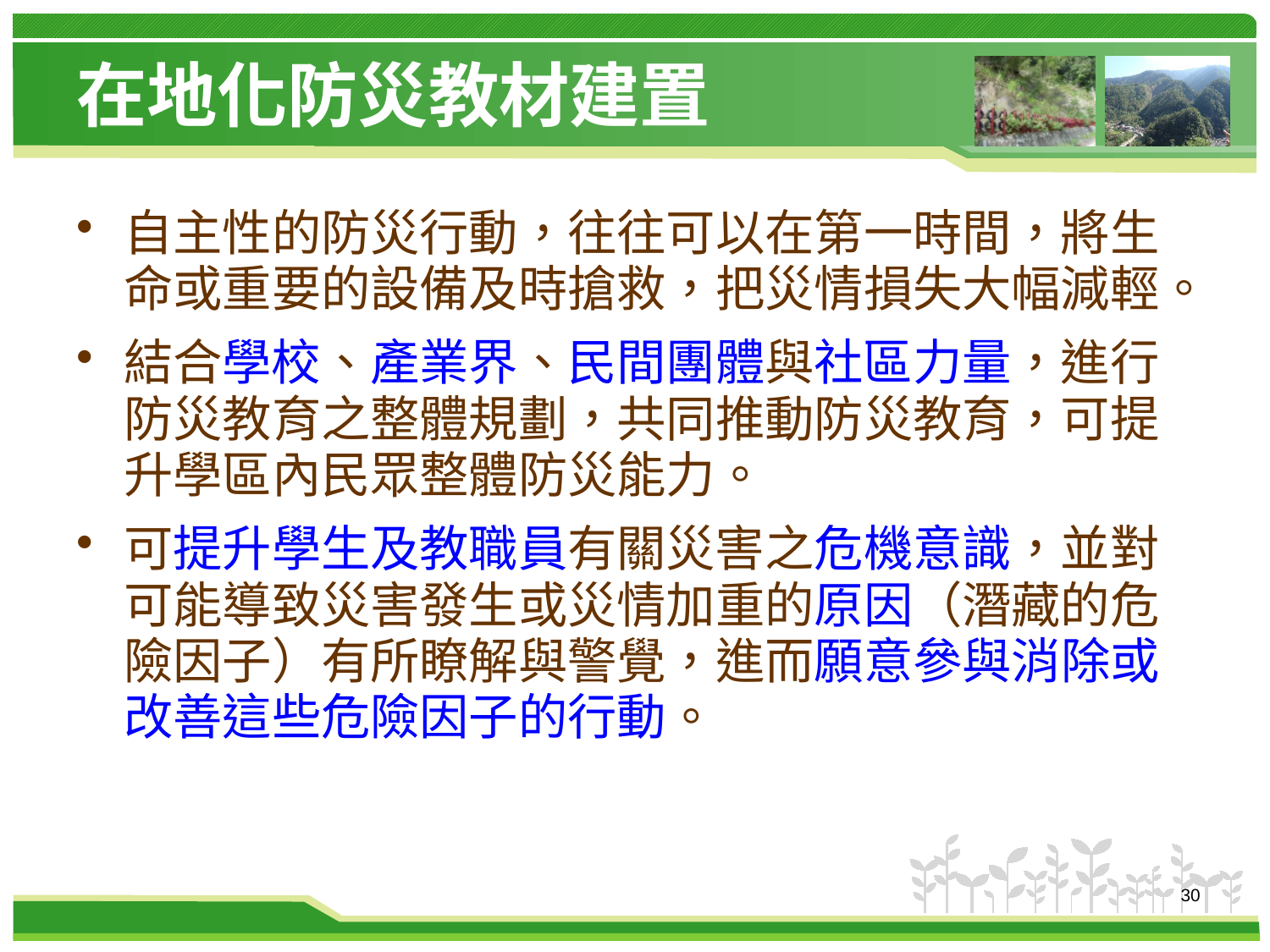

# 在地化防災教材建置
自主性的防災行動，往往可以在第一時間，將生命或重要的設備及時搶救，把災情損失大幅減輕。
結合學校、產業界、民間團體與社區力量，進行防災教育之整體規劃，共同推動防災教育，可提升學區內民眾整體防災能力。
可提升學生及教職員有關災害之危機意識，並對可能導致災害發生或災情加重的原因（潛藏的危險因子）有所瞭解與警覺，進而願意參與消除或改善這些危險因子的行動。
30